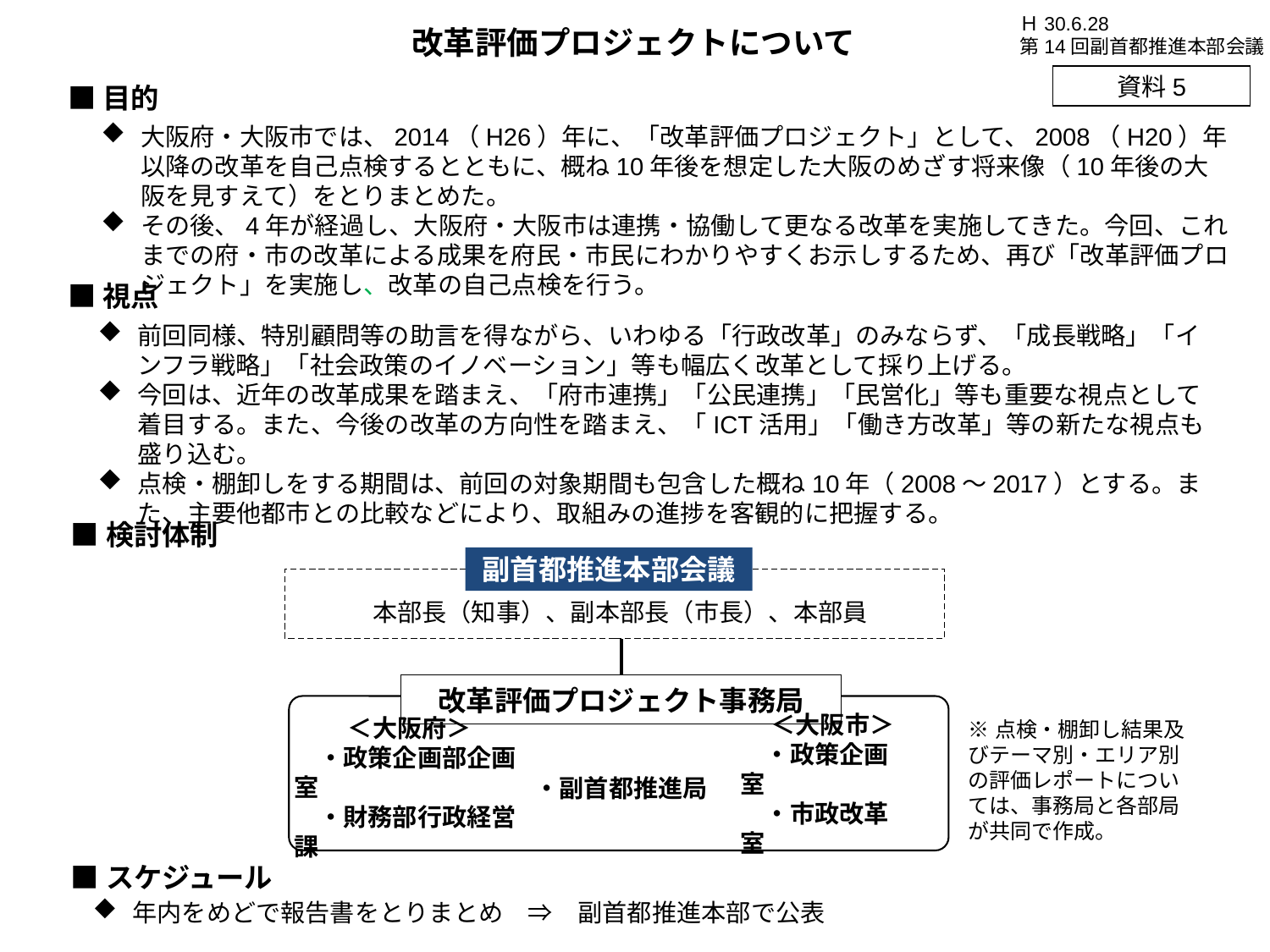

Ｈ30.6.28
第14回副首都推進本部会議
改革評価プロジェクトについて
資料5
# ■目的
大阪府・大阪市では、2014（H26）年に、「改革評価プロジェクト」として、2008（H20）年以降の改革を自己点検するとともに、概ね10年後を想定した大阪のめざす将来像（10年後の大阪を見すえて）をとりまとめた。
その後、4年が経過し、大阪府・大阪市は連携・協働して更なる改革を実施してきた。今回、これまでの府・市の改革による成果を府民・市民にわかりやすくお示しするため、再び「改革評価プロジェクト」を実施し、改革の自己点検を行う。
■視点
前回同様、特別顧問等の助言を得ながら、いわゆる「行政改革」のみならず、「成長戦略」「インフラ戦略」「社会政策のイノベーション」等も幅広く改革として採り上げる。
今回は、近年の改革成果を踏まえ、「府市連携」「公民連携」「民営化」等も重要な視点として着目する。また、今後の改革の方向性を踏まえ、「ICT活用」「働き方改革」等の新たな視点も盛り込む。
点検・棚卸しをする期間は、前回の対象期間も包含した概ね10年（2008～2017）とする。また、主要他都市との比較などにより、取組みの進捗を客観的に把握する。
■検討体制
副首都推進本部会議

本部長（知事）、副本部長（市長）、本部員
改革評価プロジェクト事務局
＜大阪市＞
　・政策企画室
　・市政改革室
＜大阪府＞
　・政策企画部企画室
　・財務部行政経営課
・副首都推進局

※点検・棚卸し結果及びテーマ別・エリア別の評価レポートについては、事務局と各部局が共同で作成。
■スケジュール
年内をめどで報告書をとりまとめ　⇒　副首都推進本部で公表